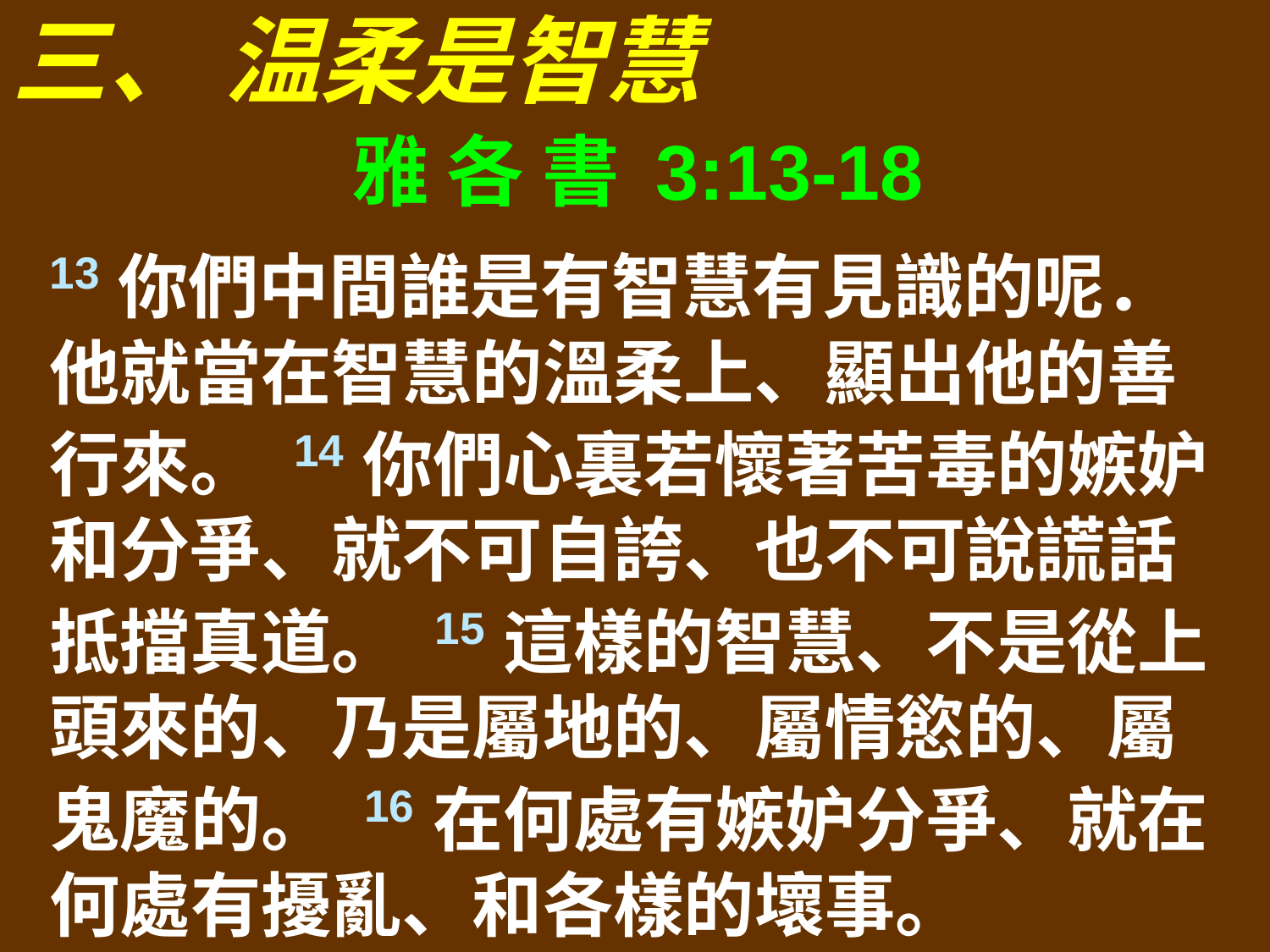

三、 温柔是智慧
雅 各 書 3:13-18
13你們中間誰是有智慧有見識的呢．他就當在智慧的溫柔上、顯出他的善行來。 14你們心裏若懷著苦毒的嫉妒和分爭、就不可自誇、也不可說謊話抵擋真道。 15這樣的智慧、不是從上頭來的、乃是屬地的、屬情慾的、屬鬼魔的。 16在何處有嫉妒分爭、就在何處有擾亂、和各樣的壞事。